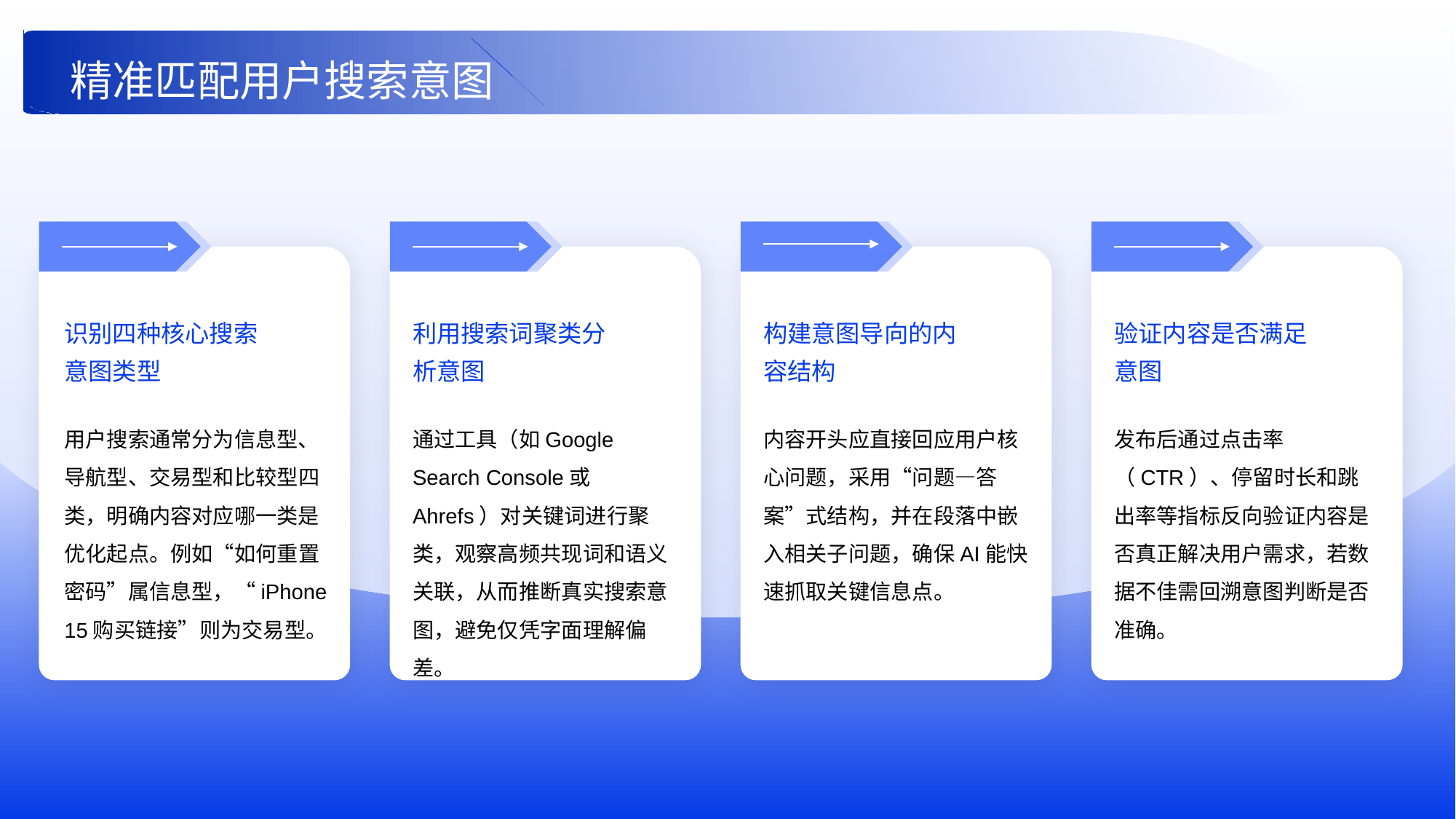

精准匹配用户搜索意图

识别四种核心搜索意图类型
利用搜索词聚类分析意图
构建意图导向的内容结构
验证内容是否满足意图
用户搜索通常分为信息型、导航型、交易型和比较型四类，明确内容对应哪一类是优化起点。例如“如何重置密码”属信息型，“iPhone 15购买链接”则为交易型。
通过工具（如Google Search Console或Ahrefs）对关键词进行聚类，观察高频共现词和语义关联，从而推断真实搜索意图，避免仅凭字面理解偏差。
内容开头应直接回应用户核心问题，采用“问题—答案”式结构，并在段落中嵌入相关子问题，确保AI能快速抓取关键信息点。
发布后通过点击率（CTR）、停留时长和跳出率等指标反向验证内容是否真正解决用户需求，若数据不佳需回溯意图判断是否准确。